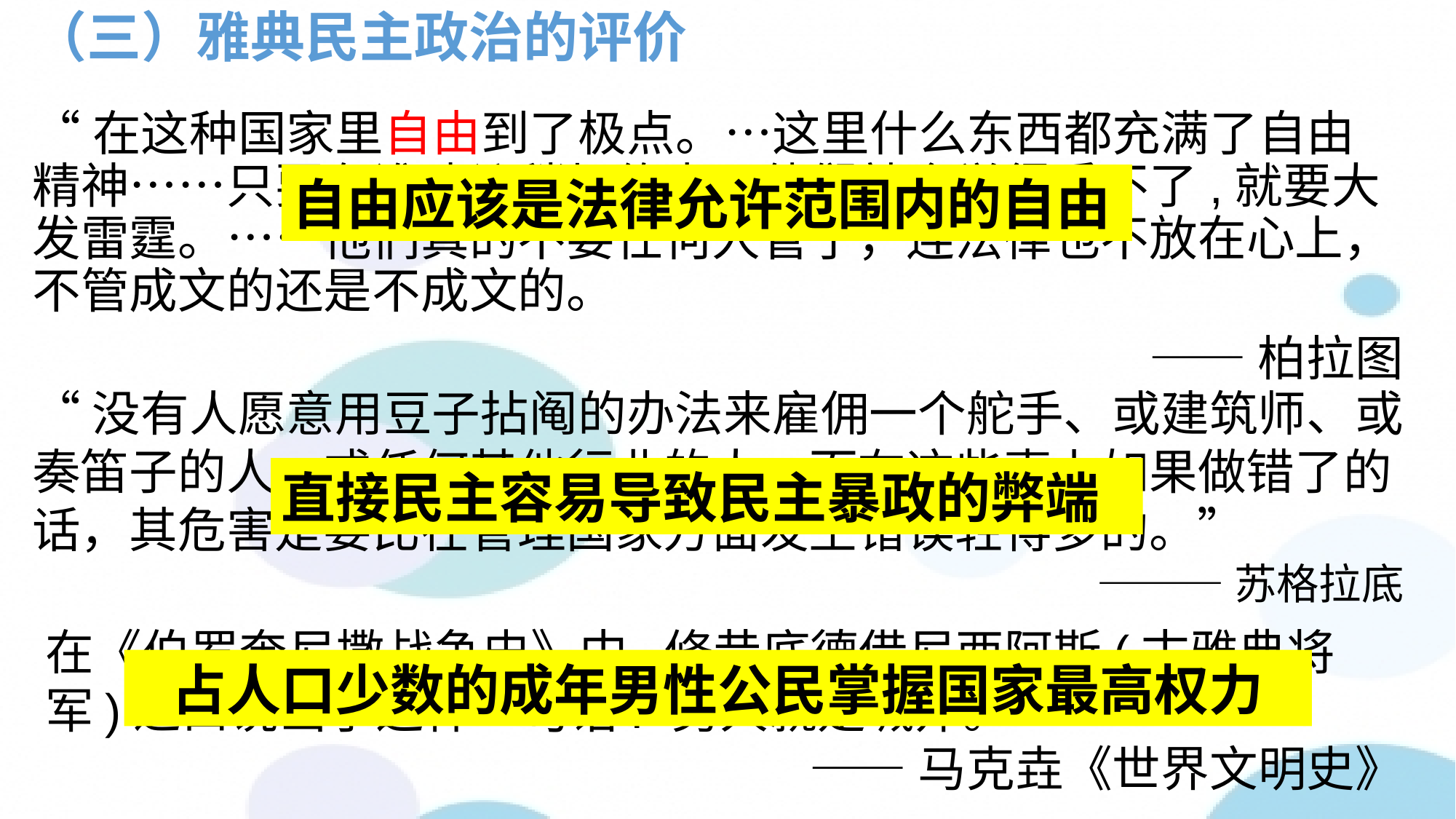

# （三）雅典民主政治的评价
“在这种国家里自由到了极点。…这里什么东西都充满了自由精神……只要有谁建议稍加约束，他们就会觉得受不了,就要大发雷霆。……他们真的不要任何人管了，连法律也不放在心上，不管成文的还是不成文的。
——柏拉图
自由应该是法律允许范围内的自由
“没有人愿意用豆子拈阄的办法来雇佣一个舵手、或建筑师、或奏笛子的人、或任何其他行业的人，而在这些事上如果做错了的话，其危害是要比在管理国家方面发生错误轻得多的。”
———苏格拉底
直接民主容易导致民主暴政的弊端
在《伯罗奔尼撒战争史》中,修昔底德借尼西阿斯(古雅典将军)之口说出了这样一句话:“男人就是城邦。”
——马克垚《世界文明史》
占人口少数的成年男性公民掌握国家最高权力